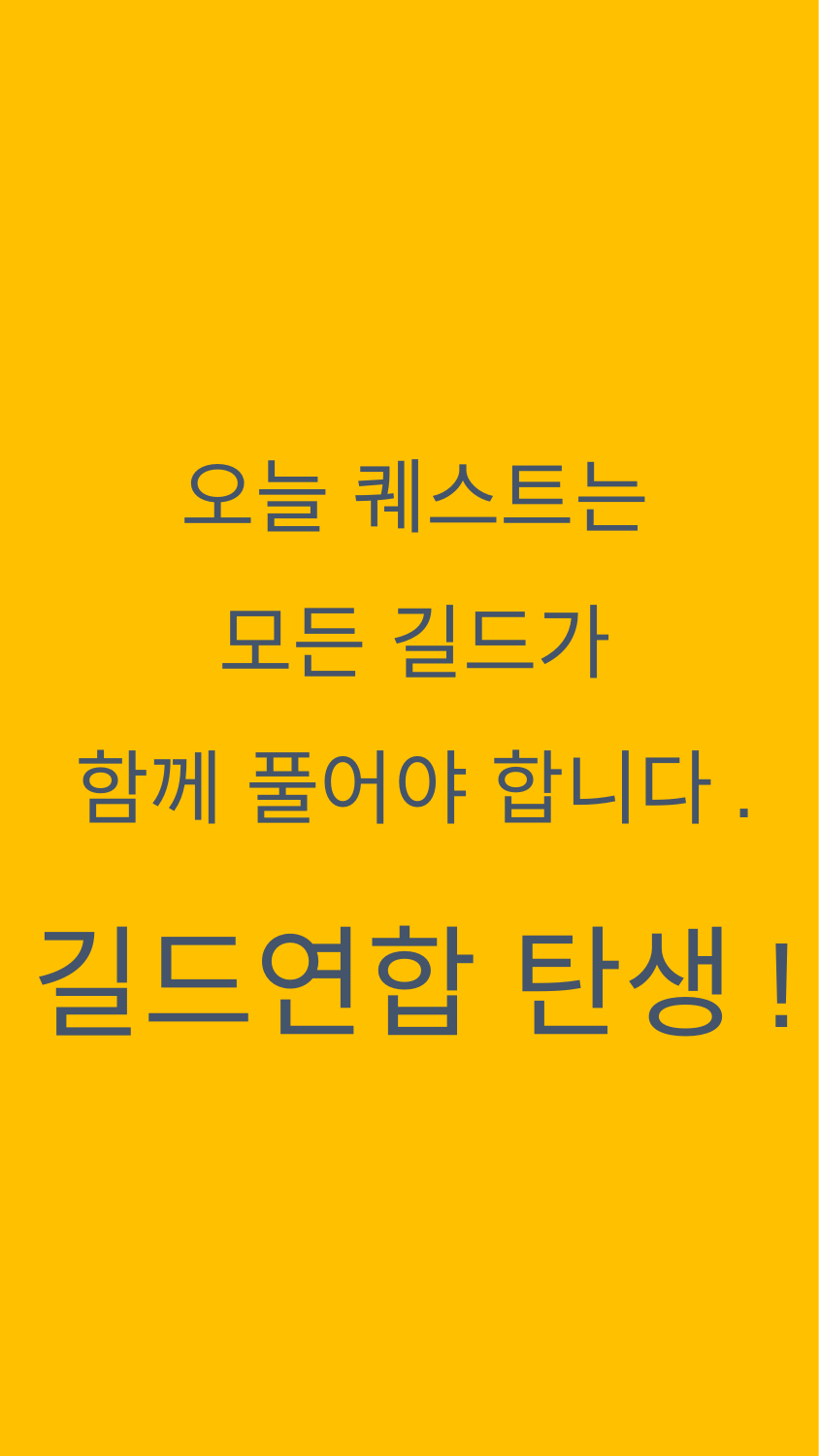

오늘 퀘스트는
모든 길드가
함께 풀어야 합니다.
길드연합 탄생!